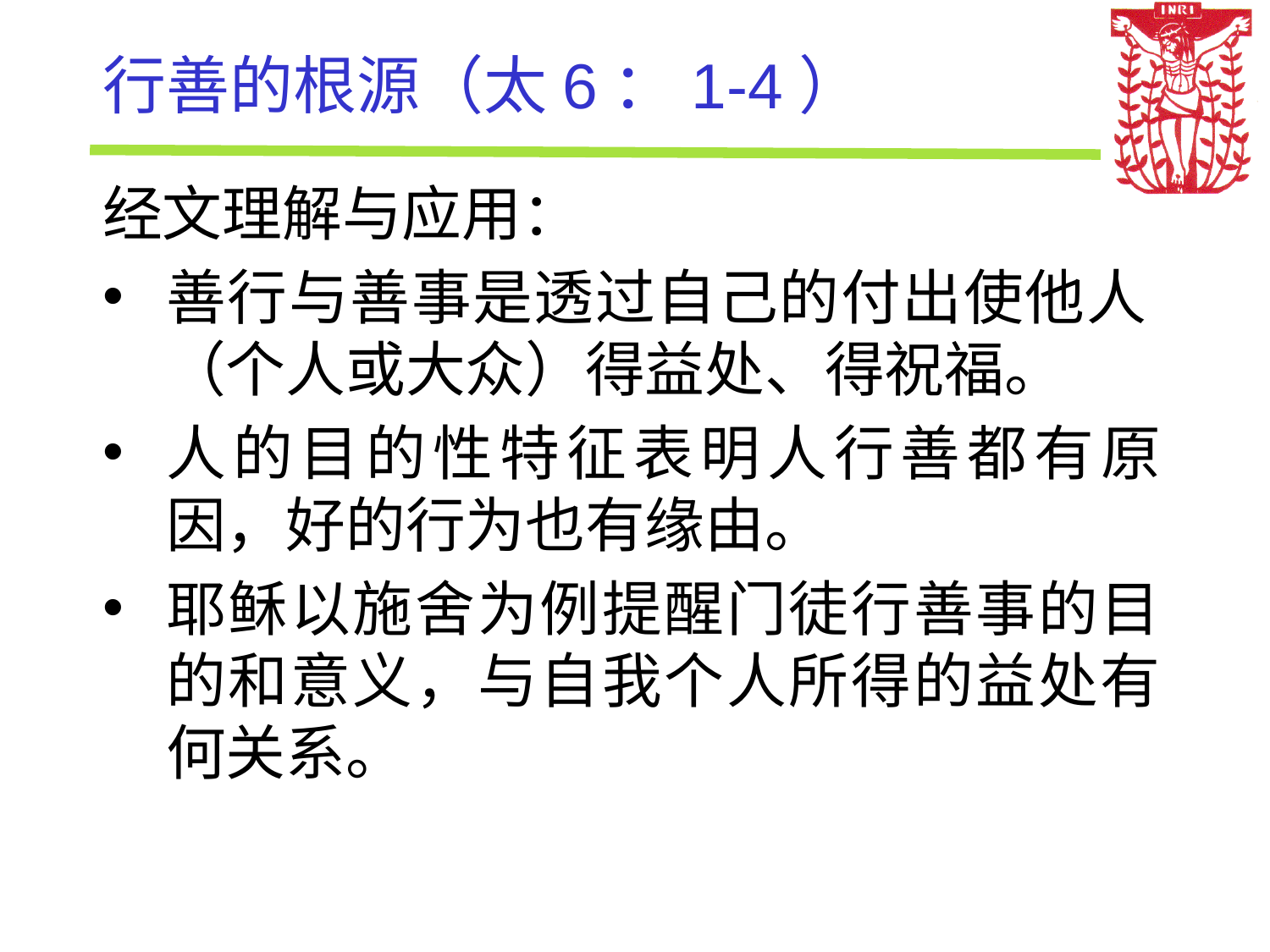

# 行善的根源（太6：1-4）
经文理解与应用：
善行与善事是透过自己的付出使他人  （个人或大众）得益处、得祝福。
人的目的性特征表明人行善都有原因，好的行为也有缘由。
耶稣以施舍为例提醒门徒行善事的目的和意义，与自我个人所得的益处有何关系。